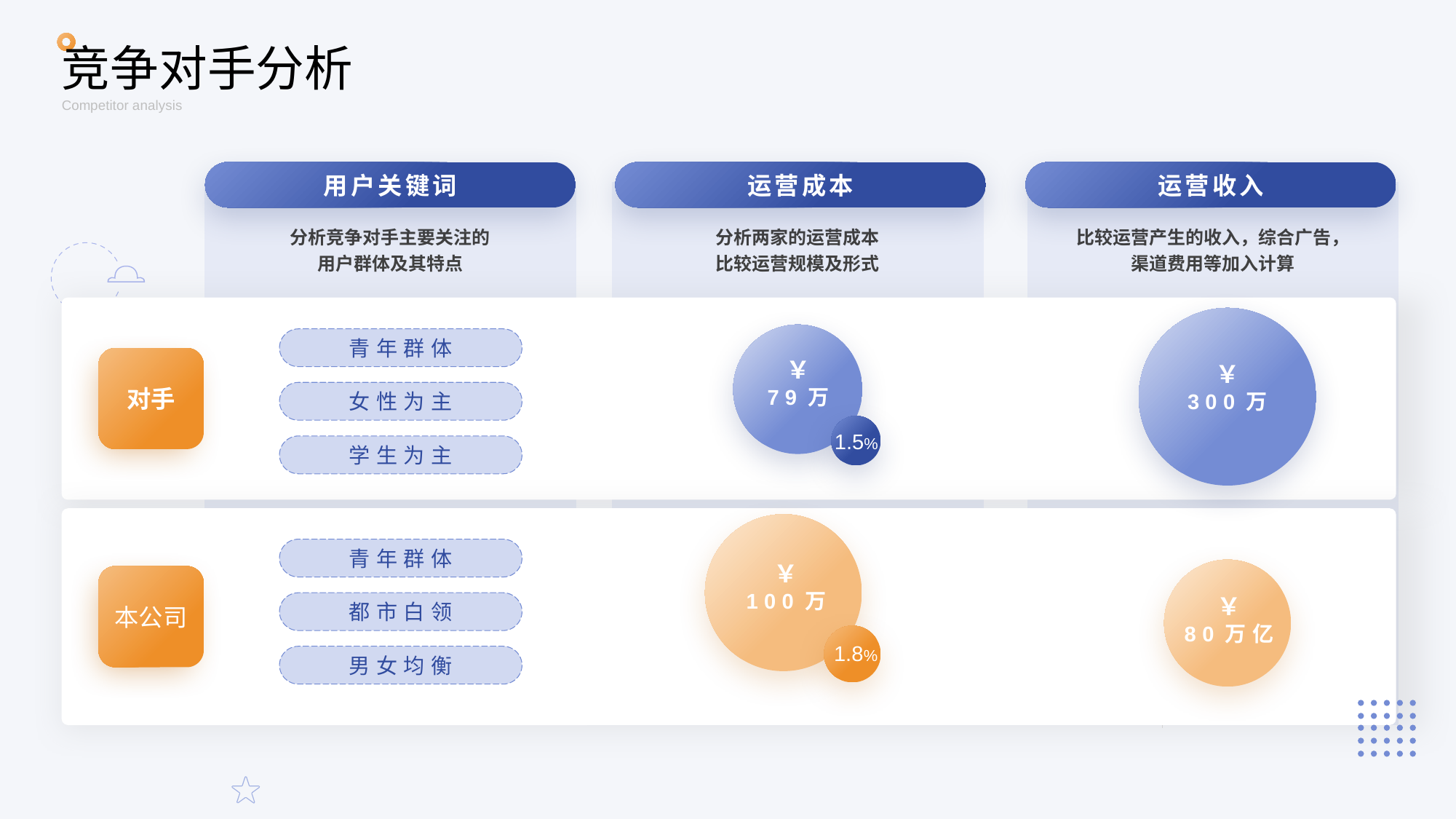

竞争对手分析
Competitor analysis

用户关键词
运营成本
运营收入

分析竞争对手主要关注的
用户群体及其特点
分析两家的运营成本
比较运营规模及形式
比较运营产生的收入，综合广告，渠道费用等加入计算

￥
300万

青年群体
对手
￥
79万
女性为主

1.5%
学生为主

青年群体
￥
100万

￥
80万亿
本公司
都市白领

1.8%
男女均衡